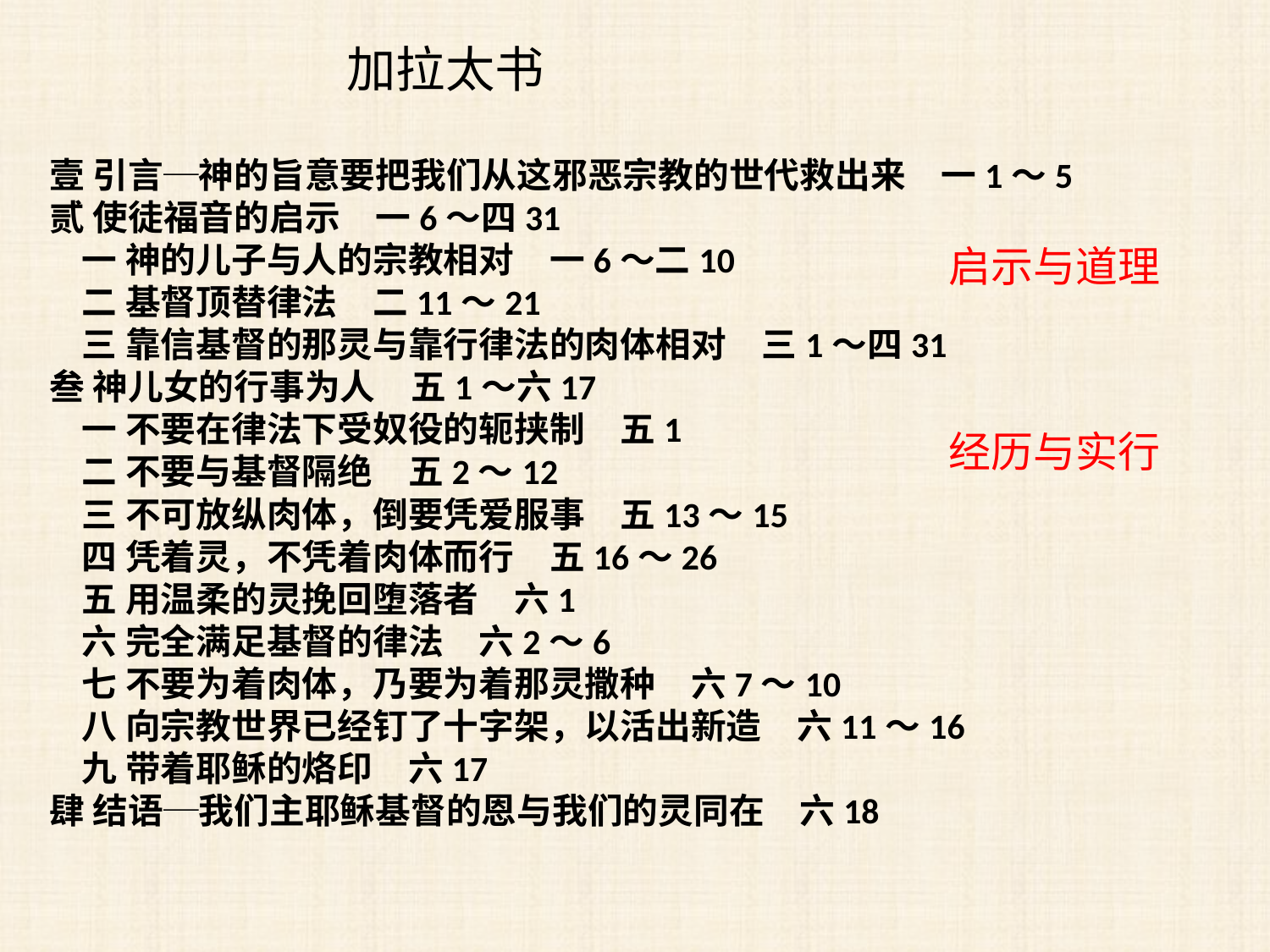

加拉太书

壹 引言─神的旨意要把我们从这邪恶宗教的世代救出来　一1～5
贰 使徒福音的启示　一6～四31
   一 神的儿子与人的宗教相对　一6～二10
   二 基督顶替律法　二11～21
   三 靠信基督的那灵与靠行律法的肉体相对　三1～四31
叁 神儿女的行事为人　五1～六17
   一 不要在律法下受奴役的轭挟制　五1
   二 不要与基督隔绝　五2～12
   三 不可放纵肉体，倒要凭爱服事　五13～15
   四 凭着灵，不凭着肉体而行　五16～26
   五 用温柔的灵挽回堕落者　六1
   六 完全满足基督的律法　六2～6
   七 不要为着肉体，乃要为着那灵撒种　六7～10
   八 向宗教世界已经钉了十字架，以活出新造　六11～16
   九 带着耶稣的烙印　六17
肆 结语─我们主耶稣基督的恩与我们的灵同在　六18
启示与道理
经历与实行